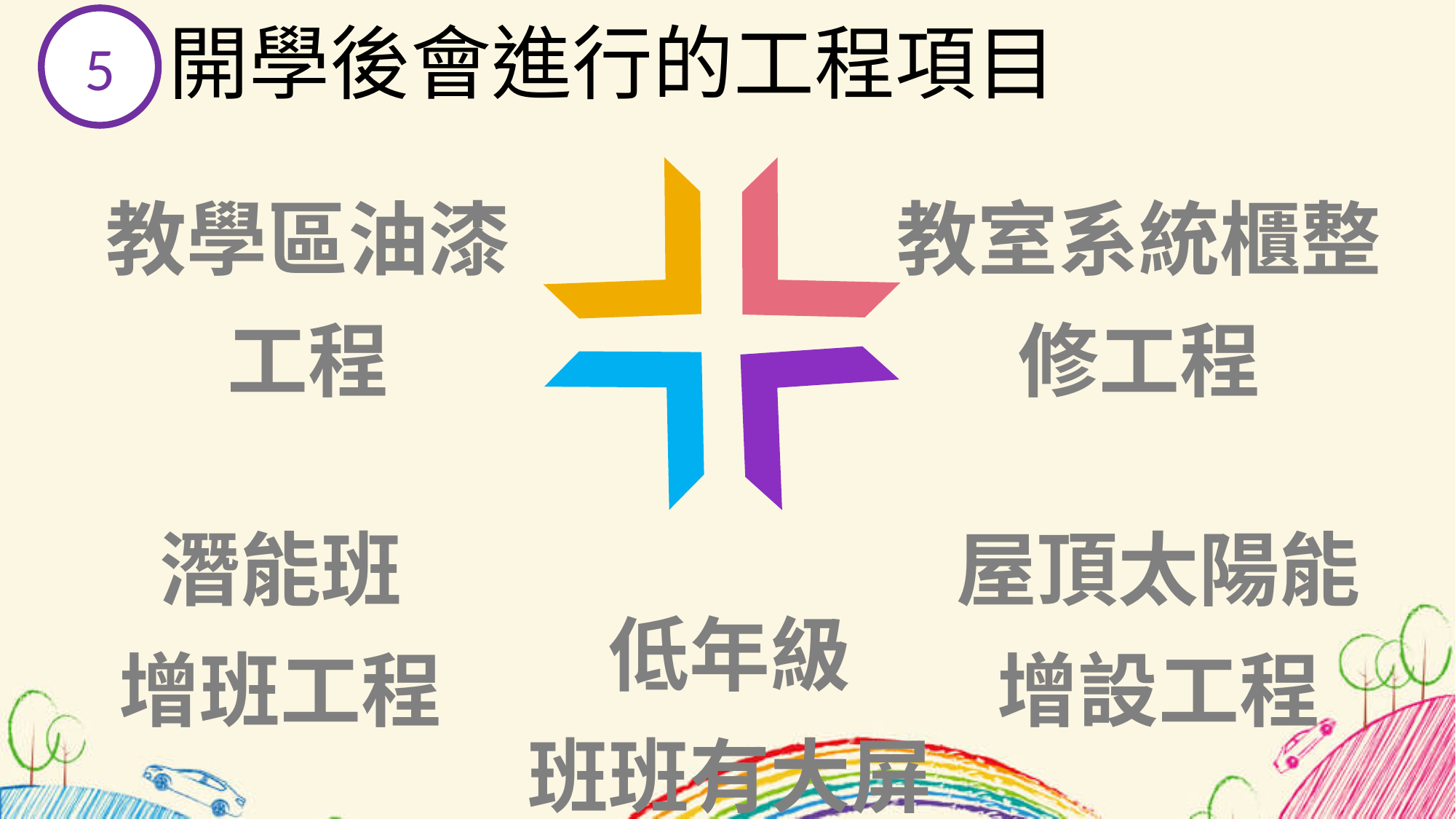

5
開學後會進行的工程項目
教學區油漆工程
教室系統櫃整修工程

潛能班
增班工程
屋頂太陽能
增設工程
低年級
班班有大屏